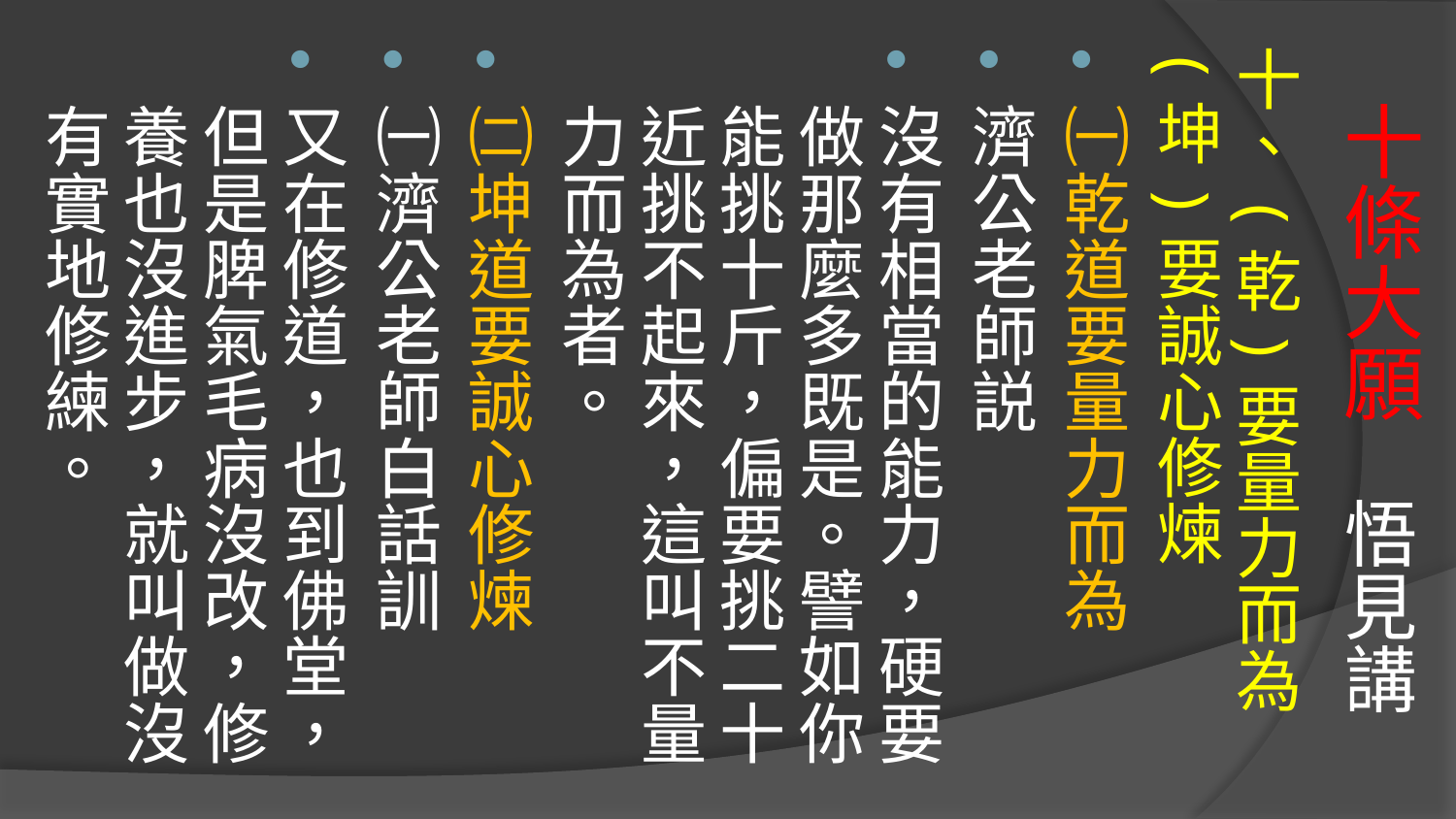

# 十條大願    悟見講
十、(乾)要量力而為
(坤)要誠心修煉
㈠乾道要量力而為
濟公老師説
沒有相當的能力，硬要做那麼多既是。譬如你能挑十斤，偏要挑二十近挑不起來，這叫不量力而為者。
㈡坤道要誠心修煉
㈠濟公老師白話訓
又在修道，也到佛堂，但是脾氣毛病沒改，修養也沒進步，就叫做沒有實地修練。